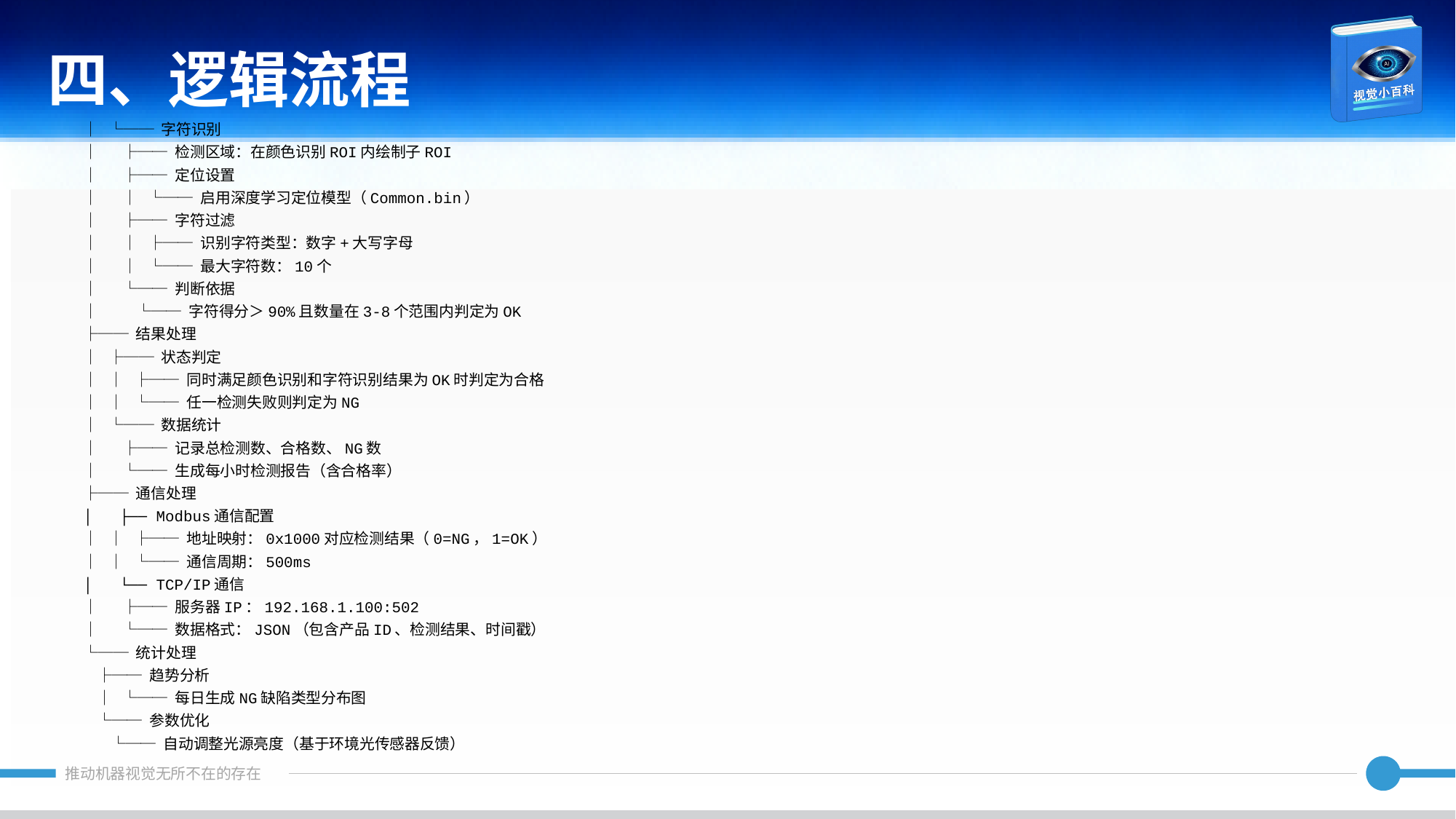

四、逻辑流程

│   └── 字符识别
│       ├── 检测区域：在颜色识别ROI内绘制子ROI
│       ├── 定位设置
│       │   └── 启用深度学习定位模型（Common.bin）
│       ├── 字符过滤
│       │   ├── 识别字符类型：数字+大写字母
│       │   └── 最大字符数：10个
│       └── 判断依据
│           └── 字符得分＞90%且数量在3-8个范围内判定为OK
├── 结果处理
│   ├── 状态判定
│   │   ├── 同时满足颜色识别和字符识别结果为OK时判定为合格
│   │   └── 任一检测失败则判定为NG
│   └── 数据统计
│       ├── 记录总检测数、合格数、NG数
│       └── 生成每小时检测报告（含合格率）
├── 通信处理
│   ├── Modbus通信配置
│   │   ├── 地址映射：0x1000对应检测结果（0=NG，1=OK）
│   │   └── 通信周期：500ms
│   └── TCP/IP通信
│       ├── 服务器IP：192.168.1.100:502
│       └── 数据格式：JSON（包含产品ID、检测结果、时间戳）
└── 统计处理
    ├── 趋势分析
    │   └── 每日生成NG缺陷类型分布图
    └── 参数优化
        └── 自动调整光源亮度（基于环境光传感器反馈）
9